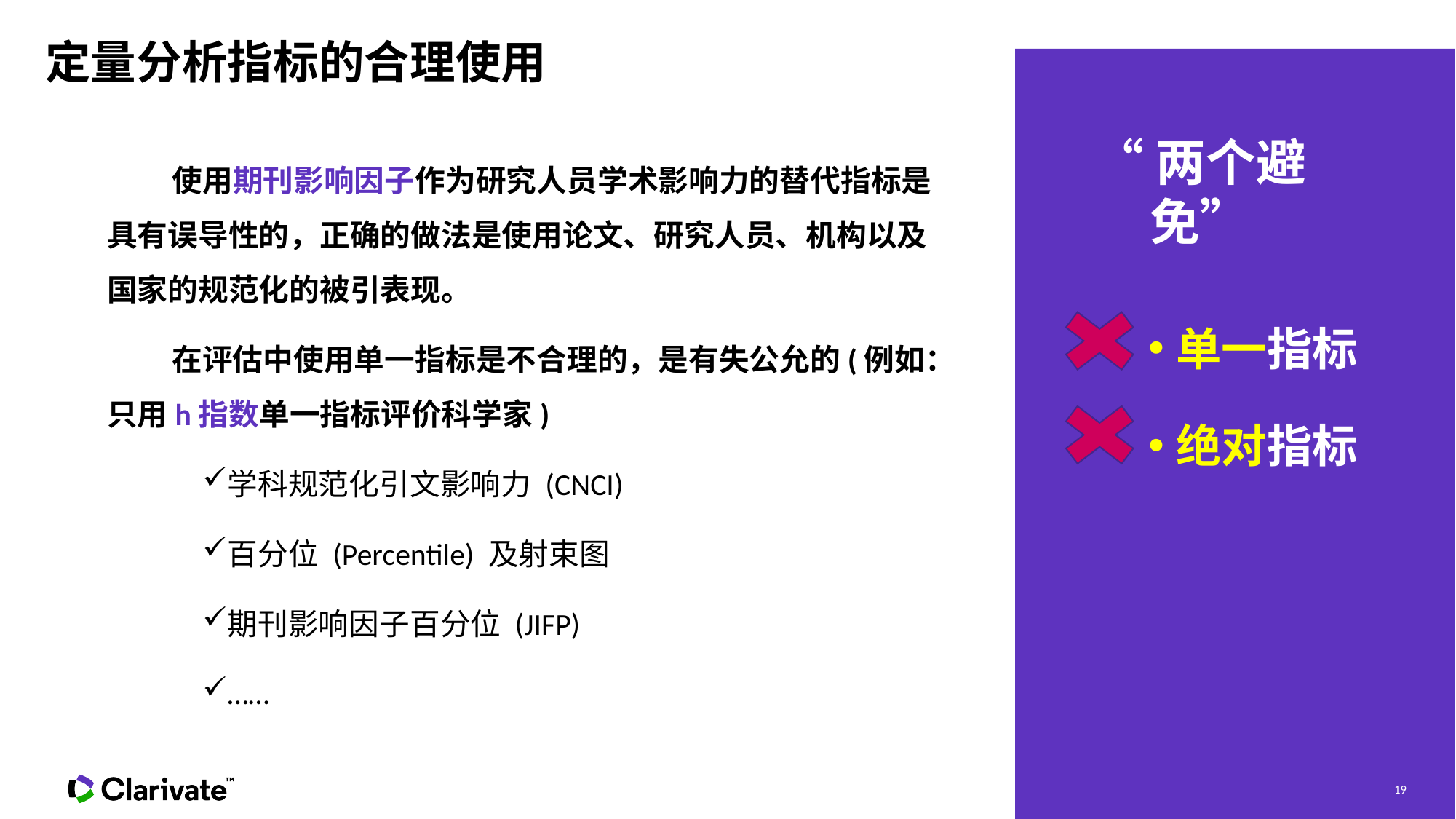

# 定量分析指标的合理使用
使用期刊影响因子作为研究人员学术影响力的替代指标是具有误导性的，正确的做法是使用论文、研究人员、机构以及国家的规范化的被引表现。
在评估中使用单一指标是不合理的，是有失公允的(例如：只用h指数单一指标评价科学家)
学科规范化引文影响力 (CNCI)
百分位 (Percentile) 及射束图
期刊影响因子百分位 (JIFP)
……

“两个避免”
单一指标
绝对指标

19